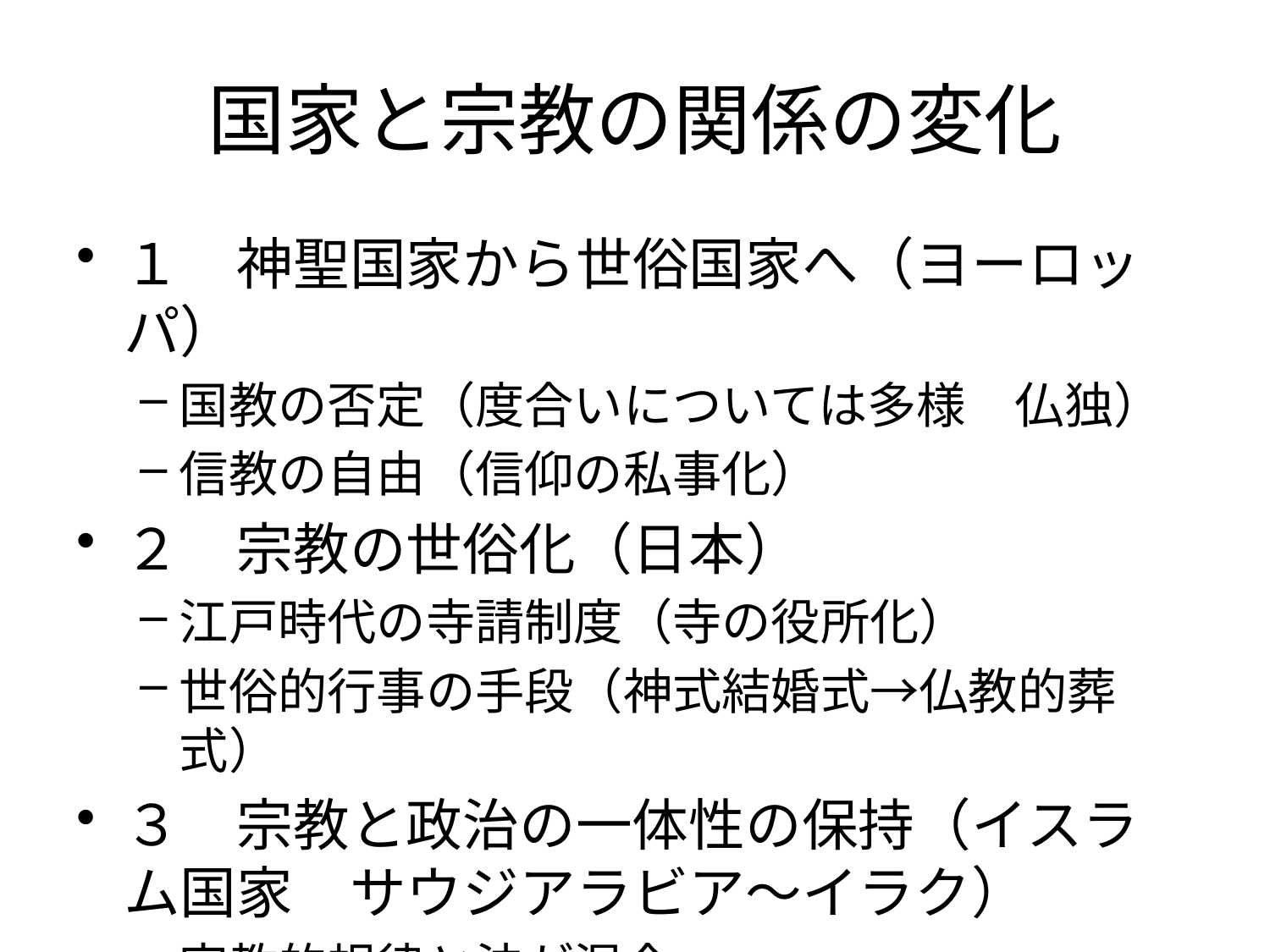

# 国家と宗教の関係の変化
１　神聖国家から世俗国家へ（ヨーロッパ）
国教の否定（度合いについては多様　仏独）
信教の自由（信仰の私事化）
２　宗教の世俗化（日本）
江戸時代の寺請制度（寺の役所化）
世俗的行事の手段（神式結婚式→仏教的葬式）
３　宗教と政治の一体性の保持（イスラム国家　サウジアラビア～イラク）
宗教的規律と法が混合